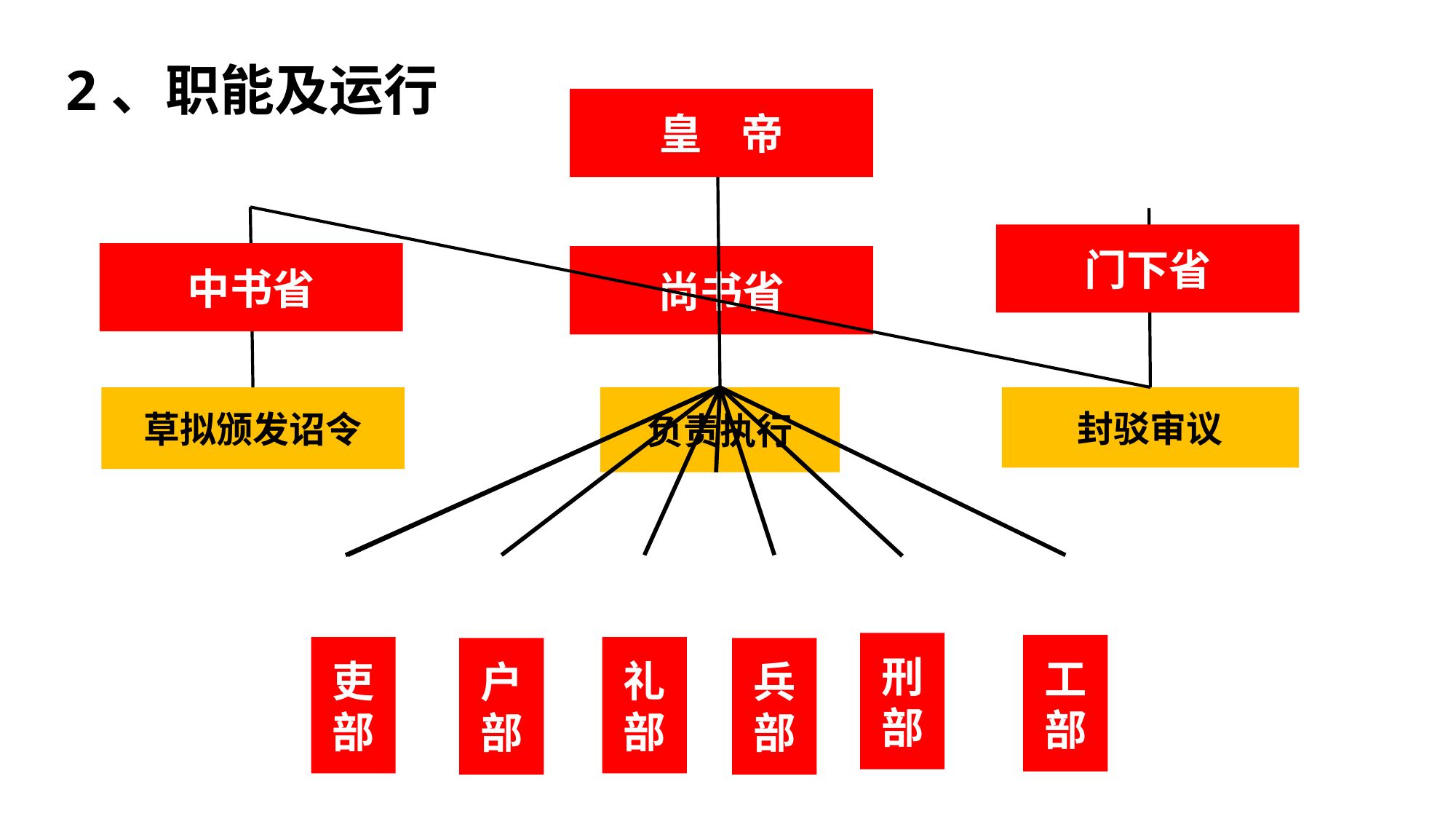

2、职能及运行
皇    帝
门下省
中书省
尚书省
草拟颁发诏令
负责执行
封驳审议
刑部
工部
礼部
户部
兵部
吏
部